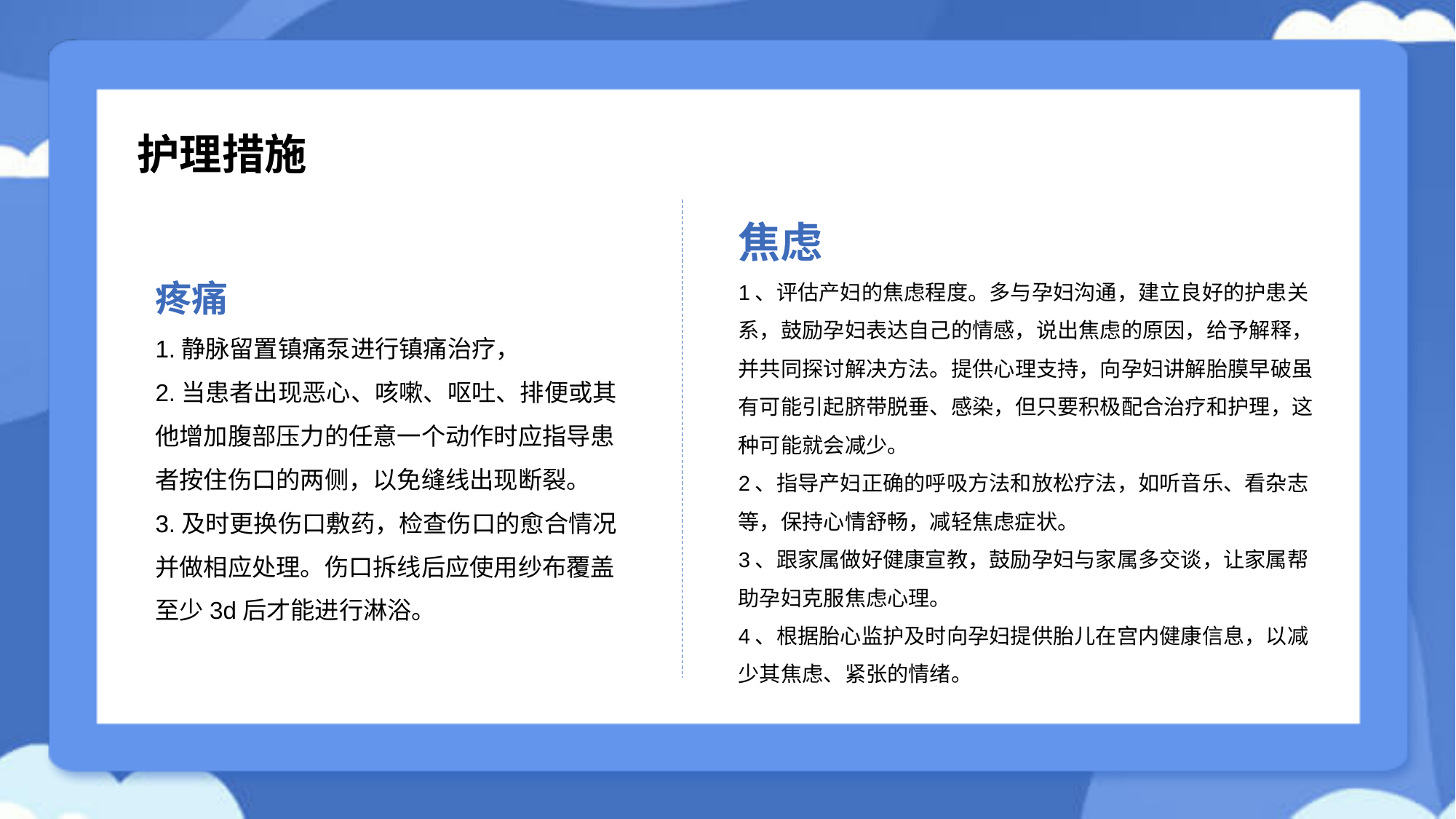

护理措施
焦虑
1、评估产妇的焦虑程度。多与孕妇沟通，建立良好的护患关系，鼓励孕妇表达自己的情感，说出焦虑的原因，给予解释，并共同探讨解决方法。提供心理支持，向孕妇讲解胎膜早破虽有可能引起脐带脱垂、感染，但只要积极配合治疗和护理，这种可能就会减少。
2、指导产妇正确的呼吸方法和放松疗法，如听音乐、看杂志等，保持心情舒畅，减轻焦虑症状。
3、跟家属做好健康宣教，鼓励孕妇与家属多交谈，让家属帮助孕妇克服焦虑心理。
4、根据胎心监护及时向孕妇提供胎儿在宫内健康信息，以减少其焦虑、紧张的情绪。
疼痛
1.静脉留置镇痛泵进行镇痛治疗，
2.当患者出现恶心、咳嗽、呕吐、排便或其他增加腹部压力的任意一个动作时应指导患者按住伤口的两侧，以免缝线出现断裂。
3.及时更换伤口敷药，检查伤口的愈合情况并做相应处理。伤口拆线后应使用纱布覆盖至少3d后才能进行淋浴。